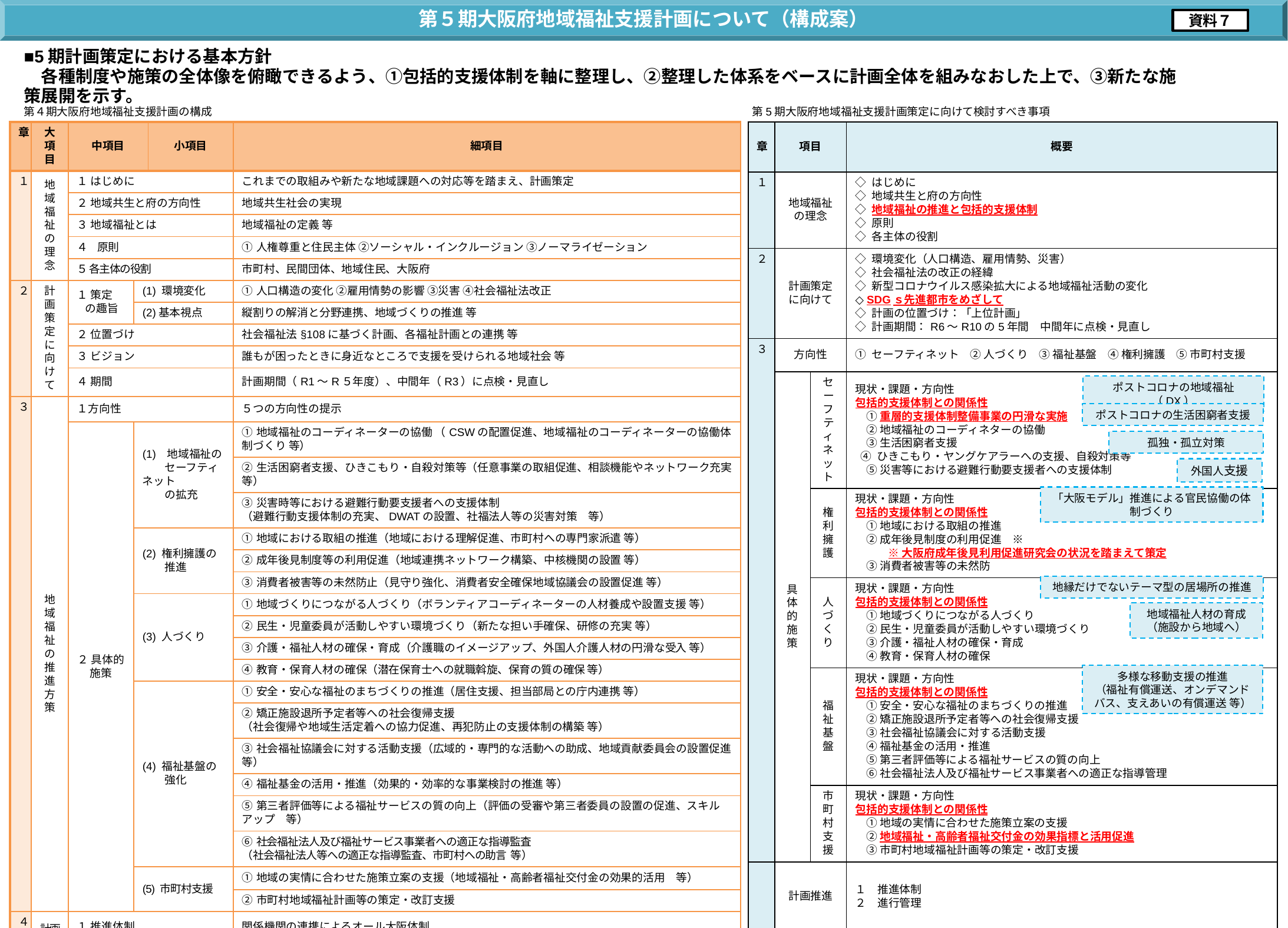

第５期大阪府地域福祉支援計画について（構成案）
資料７
■5期計画策定における基本方針
　各種制度や施策の全体像を俯瞰できるよう、①包括的支援体制を軸に整理し、②整理した体系をベースに計画全体を組みなおした上で、③新たな施策展開を示す。
第5期大阪府地域福祉支援計画策定に向けて検討すべき事項
第４期大阪府地域福祉支援計画の構成
| 章 | 大 項目 | 中項目 |  | 小項目 | 細項目 |
| --- | --- | --- | --- | --- | --- |
| １ | 地域福祉の理念 | １ はじめに |  |  | これまでの取組みや新たな地域課題への対応等を踏まえ、計画策定 |
|  |  | ２ 地域共生と府の方向性 |  |  | 地域共生社会の実現 |
|  |  | ３ 地域福祉とは |  |  | 地域福祉の定義 等 |
|  |  | ４　原則 |  |  | ①人権尊重と住民主体 ②ソーシャル・インクルージョン ③ノーマライゼーション |
|  |  | ５ 各主体の役割 |  |  | 市町村、民間団体、地域住民、大阪府 |
| ２ | 計画策定に向けて | １ 策定 の趣旨 | (1) 環境変化 |  | ①人口構造の変化 ②雇用情勢の影響 ③災害 ④社会福祉法改正 |
|  |  |  | (2)基本視点 |  | 縦割りの解消と分野連携、地域づくりの推進 等 |
|  |  | ２ 位置づけ |  |  | 社会福祉法§108に基づく計画、各福祉計画との連携 等 |
|  |  | ３ ビジョン |  |  | 誰もが困ったときに身近なところで支援を受けられる地域社会 等 |
|  |  | ４ 期間 |  |  | 計画期間（R1～R５年度）、中間年（R3）に点検・見直し |
| ３ | 地域福祉の推進方策 | １方向性 |  |  | ５つの方向性の提示 |
|  |  | ２ 具体的施策 | 地域福祉の 　　セーフティネット 　　の拡充 |  | ①地域福祉のコーディネーターの協働 （CSWの配置促進、地域福祉のコーディネーターの協働体制づくり 等） |
|  |  |  |  |  | ②生活困窮者支援、ひきこもり・自殺対策等（任意事業の取組促進、相談機能やネットワーク充実 等） |
|  |  |  |  |  | ③災害時等における避難行動要支援者への支援体制 （避難行動支援体制の充実、DWATの設置、社福法人等の災害対策　等） |
|  |  |  | (2) 権利擁護の 　　推進 |  | ①地域における取組の推進（地域における理解促進、市町村への専門家派遣 等） |
|  |  |  |  |  | ②成年後見制度等の利用促進（地域連携ネットワーク構築、中核機関の設置 等） |
|  |  |  |  |  | ③消費者被害等の未然防止（見守り強化、消費者安全確保地域協議会の設置促進 等） |
|  |  |  | (3) 人づくり |  | ①地域づくりにつながる人づくり（ボランティアコーディネーターの人材養成や設置支援 等） |
|  |  |  |  |  | ②民生・児童委員が活動しやすい環境づくり（新たな担い手確保、研修の充実 等） |
|  |  |  |  |  | ③介護・福祉人材の確保・育成（介護職のイメージアップ、外国人介護人材の円滑な受入 等） |
|  |  |  |  |  | ④教育・保育人材の確保（潜在保育士への就職斡旋、保育の質の確保 等） |
|  |  |  | (4) 福祉基盤の 　　強化 |  | ①安全・安心な福祉のまちづくりの推進（居住支援、担当部局との庁内連携 等） |
|  |  |  |  |  | ②矯正施設退所予定者等への社会復帰支援　 （社会復帰や地域生活定着への協力促進、再犯防止の支援体制の構築 等） |
|  |  |  |  |  | ③社会福祉協議会に対する活動支援（広域的・専門的な活動への助成、地域貢献委員会の設置促進 等） |
|  |  |  |  |  | ④福祉基金の活用・推進（効果的・効率的な事業検討の推進 等） |
|  |  |  |  |  | ⑤第三者評価等による福祉サービスの質の向上（評価の受審や第三者委員の設置の促進、スキルアップ　等） |
|  |  |  |  |  | ⑥社会福祉法人及び福祉サービス事業者への適正な指導監査 （社会福祉法人等への適正な指導監査、市町村への助言 等） |
|  |  |  | (5) 市町村支援 |  | ①地域の実情に合わせた施策立案の支援（地域福祉・高齢者福祉交付金の効果的活用　等） |
|  |  |  |  |  | ②市町村地域福祉計画等の策定・改訂支援 |
| ４ | 計画推進 | １ 推進体制 |  |  | 関係機関の連携によるオール大阪体制 |
|  |  | ２ 進行管理 |  |  | 毎年、取組状況を管理、審議会へ報告、府HPへ公表 |
| 章 | 項目 |  | 概要 |
| --- | --- | --- | --- |
| １ | 地域福祉の理念 |  | ◇ はじめに ◇ 地域共生と府の方向性 ◇ 地域福祉の推進と包括的支援体制 ◇ 原則 ◇ 各主体の役割 |
| ２ | 計画策定に向けて |  | ◇ 環境変化（人口構造、雇用情勢、災害） ◇ 社会福祉法の改正の経緯 ◇ 新型コロナウイルス感染拡大による地域福祉活動の変化 ◇ SDGｓ先進都市をめざして ◇ 計画の位置づけ：「上位計画」 ◇ 計画期間：R6～R10の5年間　中間年に点検・見直し |
| ３ | 方向性 |  | ① セーフティネット　② 人づくり　③ 福祉基盤　④ 権利擁護　⑤ 市町村支援 |
|  | 具体的施策 | セーフティ ネット | 現状・課題・方向性 包括的支援体制との関係性 　① 重層的支援体制整備事業の円滑な実施 　② 地域福祉のコーディネターの協働 　③ 生活困窮者支援 ④ ひきこもり・ヤングケアラーへの支援、自殺対策等 　⑤ 災害等における避難行動要支援者への支援体制 |
|  |  | 権利擁護 | 現状・課題・方向性 包括的支援体制との関係性 　① 地域における取組の推進 　② 成年後見制度の利用促進　※ 　　　※ 大阪府成年後見利用促進研究会の状況を踏まえて策定 　③ 消費者被害等の未然防 |
|  |  | 人づくり | 現状・課題・方向性 包括的支援体制との関係性 　① 地域づくりにつながる人づくり 　② 民生・児童委員が活動しやすい環境づくり 　③ 介護・福祉人材の確保・育成 　④ 教育・保育人材の確保 |
|  |  | 福祉基盤 | 現状・課題・方向性 包括的支援体制との関係性 　① 安全・安心な福祉のまちづくりの推進 　② 矯正施設退所予定者等への社会復帰支援 　③ 社会福祉協議会に対する活動支援 　④ 福祉基金の活用・推進 　⑤ 第三者評価等による福祉サービスの質の向上 　⑥ 社会福祉法人及び福祉サービス事業者への適正な指導管理 |
|  |  | 市町村 支援 | 現状・課題・方向性 包括的支援体制との関係性 　① 地域の実情に合わせた施策立案の支援 　② 地域福祉・高齢者福祉交付金の効果指標と活用促進 　③ 市町村地域福祉計画等の策定・改訂支援 |
|  | 計画推進 |  | １　推進体制 ２　進行管理 |
ポストコロナの地域福祉（DX）
ポストコロナの生活困窮者支援
孤独・孤立対策
外国人支援
「大阪モデル」推進による官民協働の体制づくり
地縁だけでないテーマ型の居場所の推進
地域福祉人材の育成
（施設から地域へ）
多様な移動支援の推進
（福祉有償運送、オンデマンドバス、支えあいの有償運送 等）